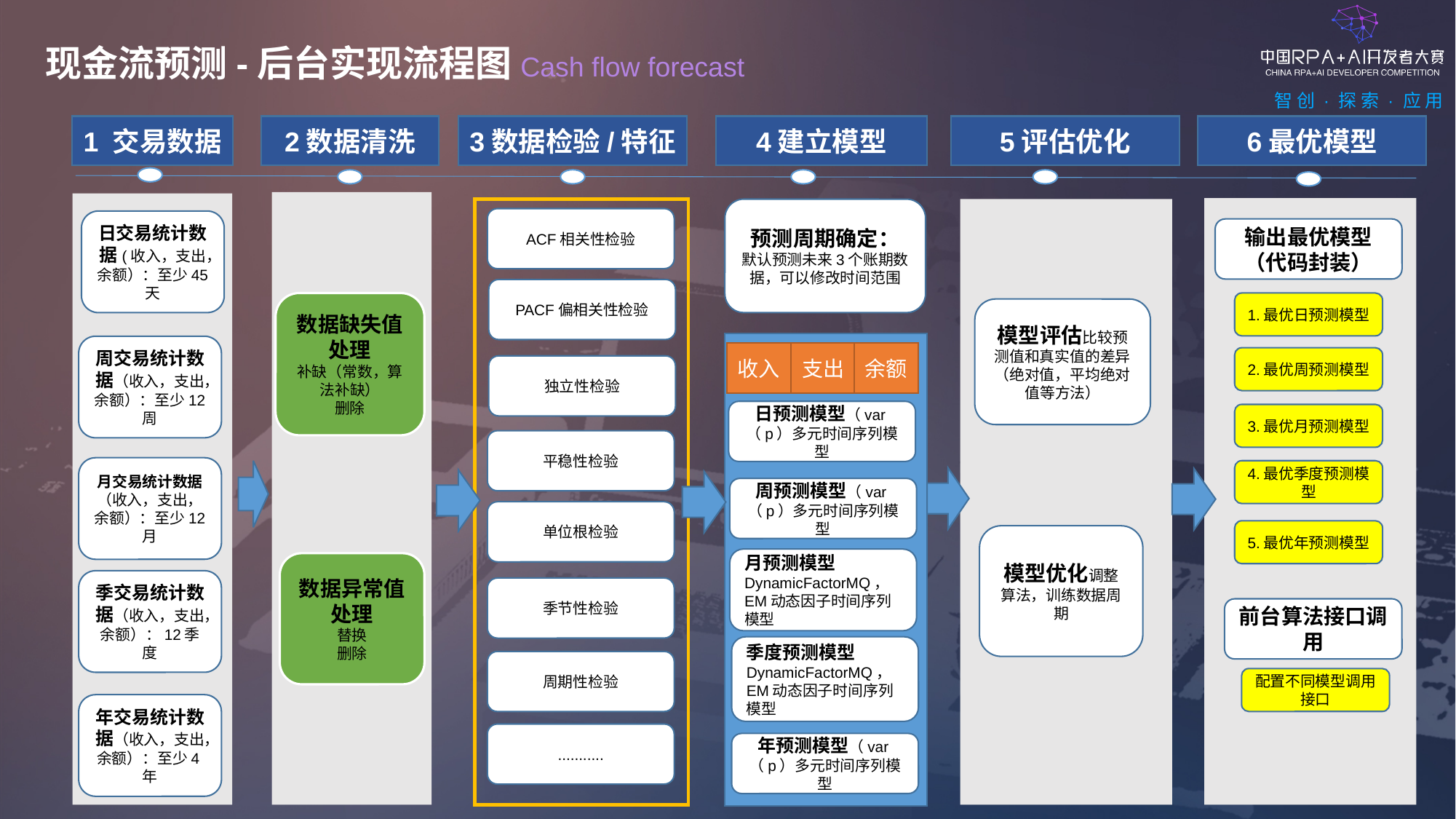

现金流预测-后台实现流程图Cash flow forecast
1 交易数据
2数据清洗
3数据检验/特征
4建立模型
5评估优化
6最优模型

预测周期确定：
默认预测未来3个账期数据，可以修改时间范围

ACF相关性检验
日交易统计数据(收入，支出，余额）：至少45天
输出最优模型（代码封装）
PACF偏相关性检验
数据缺失值处理
补缺（常数，算法补缺）
删除
1.最优日预测模型
模型评估比较预测值和真实值的差异（绝对值，平均绝对值等方法）

周交易统计数据（收入，支出，余额）：至少12周
收入
支出
余额
2.最优周预测模型
独立性检验
日预测模型（var（p）多元时间序列模型
3.最优月预测模型
平稳性检验
月交易统计数据（收入，支出，余额）：至少12月

4.最优季度预测模型

周预测模型（var（p）多元时间序列模型
单位根检验
5.最优年预测模型
模型优化调整算法，训练数据周期
月预测模型DynamicFactorMQ，EM动态因子时间序列模型
数据异常值处理
替换
删除
季交易统计数据（收入，支出，余额）：12季度
季节性检验
前台算法接口调用
季度预测模型DynamicFactorMQ，EM动态因子时间序列模型
周期性检验
配置不同模型调用接口
年交易统计数据（收入，支出，余额）：至少4年
...........
年预测模型（var（p）多元时间序列模型